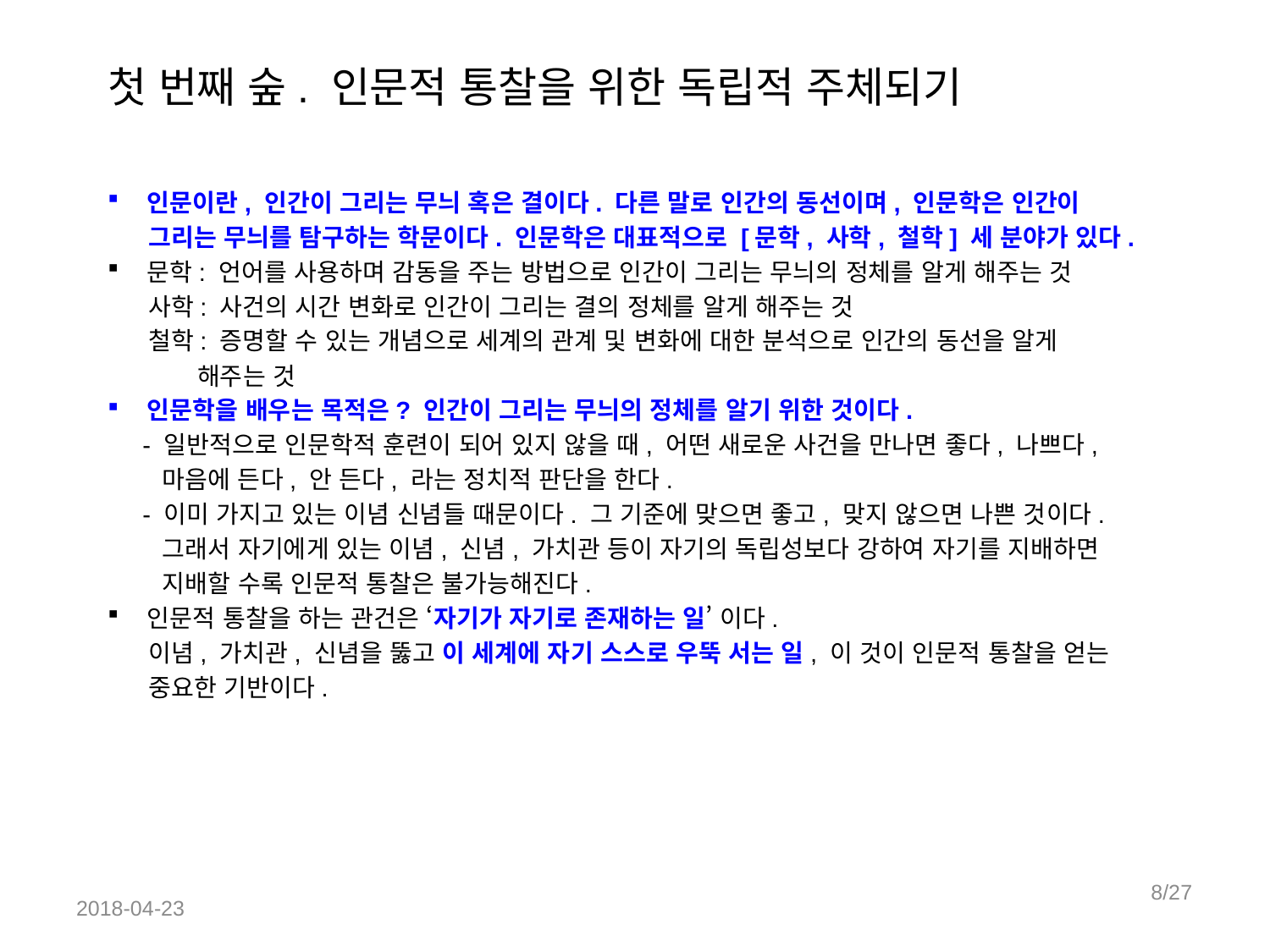

# 첫 번째 숲. 인문적 통찰을 위한 독립적 주체되기

인문이란, 인간이 그리는 무늬 혹은 결이다. 다른 말로 인간의 동선이며, 인문학은 인간이
     그리는 무늬를 탐구하는 학문이다. 인문학은 대표적으로 [문학, 사학, 철학] 세 분야가 있다.
문학: 언어를 사용하며 감동을 주는 방법으로 인간이 그리는 무늬의 정체를 알게 해주는 것
     사학: 사건의 시간 변화로 인간이 그리는 결의 정체를 알게 해주는 것
     철학: 증명할 수 있는 개념으로 세계의 관계 및 변화에 대한 분석으로 인간의 동선을 알게
            해주는 것
인문학을 배우는 목적은? 인간이 그리는 무늬의 정체를 알기 위한 것이다.
     - 일반적으로 인문학적 훈련이 되어 있지 않을 때, 어떤 새로운 사건을 만나면 좋다, 나쁘다,
       마음에 든다, 안 든다, 라는 정치적 판단을 한다.
     - 이미 가지고 있는 이념 신념들 때문이다. 그 기준에 맞으면 좋고, 맞지 않으면 나쁜 것이다.
       그래서 자기에게 있는 이념, 신념, 가치관 등이 자기의 독립성보다 강하여 자기를 지배하면
       지배할 수록 인문적 통찰은 불가능해진다.
인문적 통찰을 하는 관건은 ‘자기가 자기로 존재하는 일’ 이다.
     이념, 가치관, 신념을 뚫고 이 세계에 자기 스스로 우뚝 서는 일, 이 것이 인문적 통찰을 얻는
     중요한 기반이다.

8/27
2018-04-23